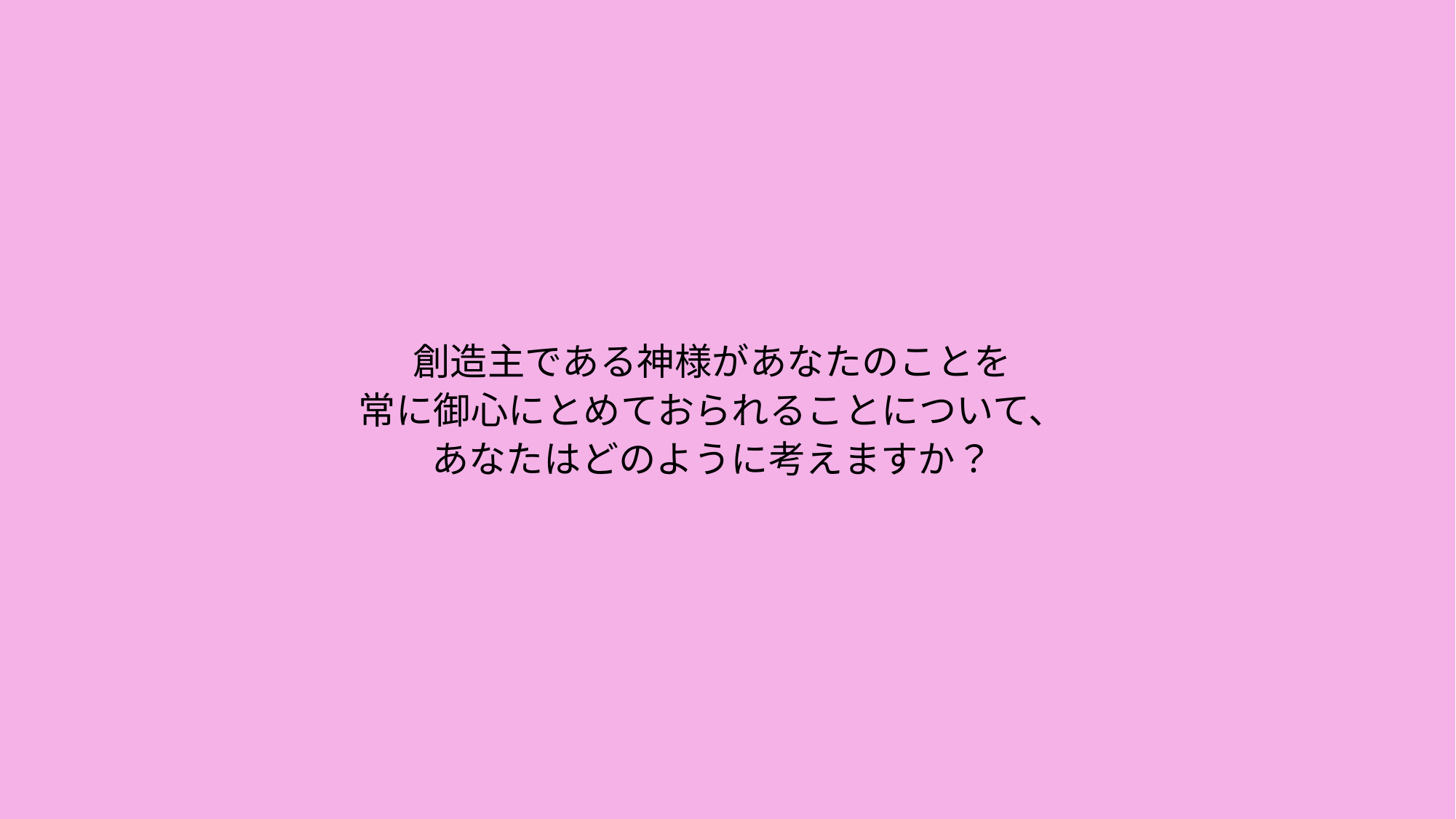

# 創造主である神様があなたのことを 常に御心にとめておられることについて、 あなたはどのように考えますか？